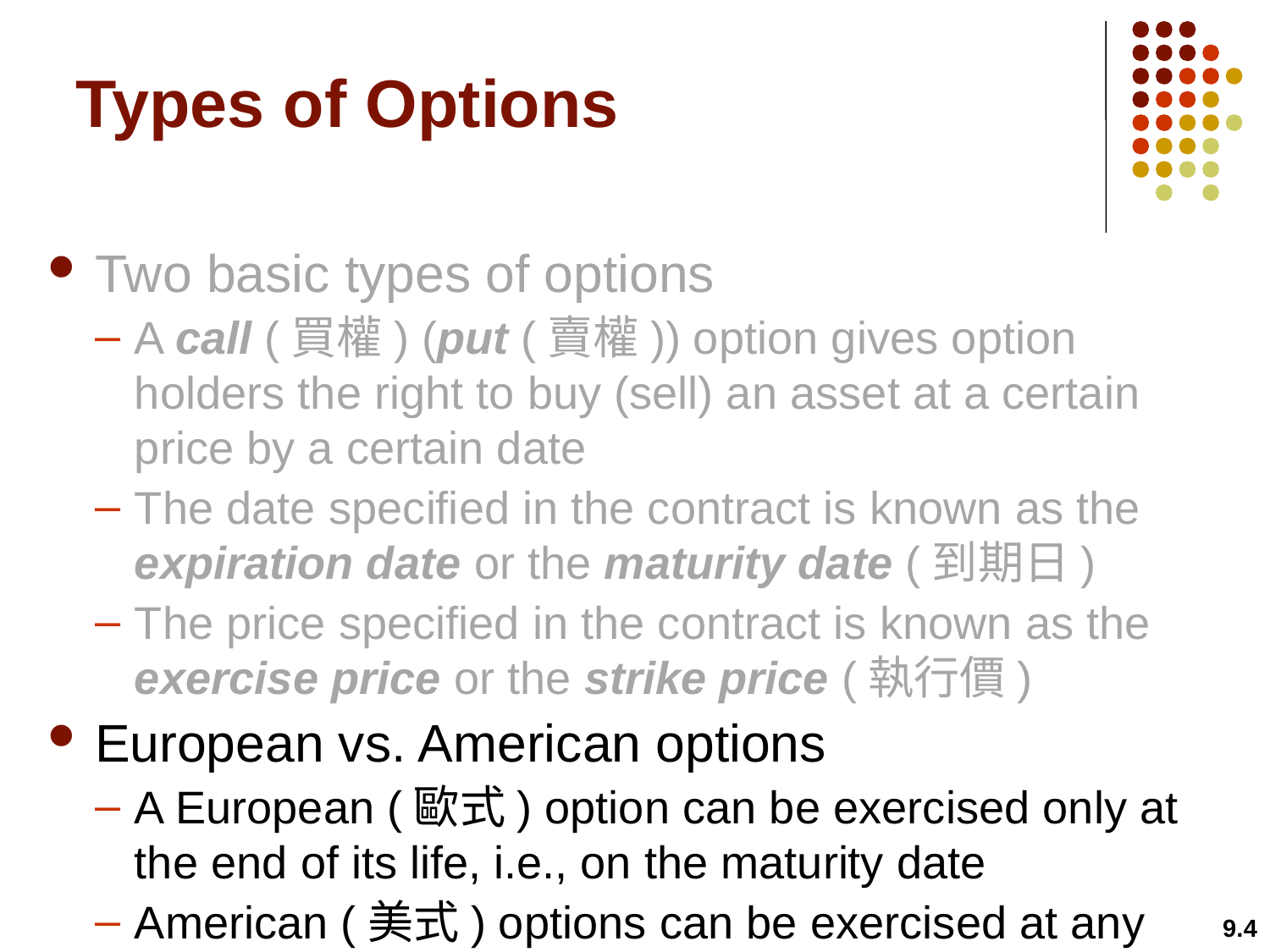

# Types of Options
Two basic types of options
A call (買權) (put (賣權)) option gives option holders the right to buy (sell) an asset at a certain price by a certain date
The date specified in the contract is known as the expiration date or the maturity date (到期日)
The price specified in the contract is known as the exercise price or the strike price (執行價)
European vs. American options
A European (歐式) option can be exercised only at the end of its life, i.e., on the maturity date
American (美式) options can be exercised at any time
9.4